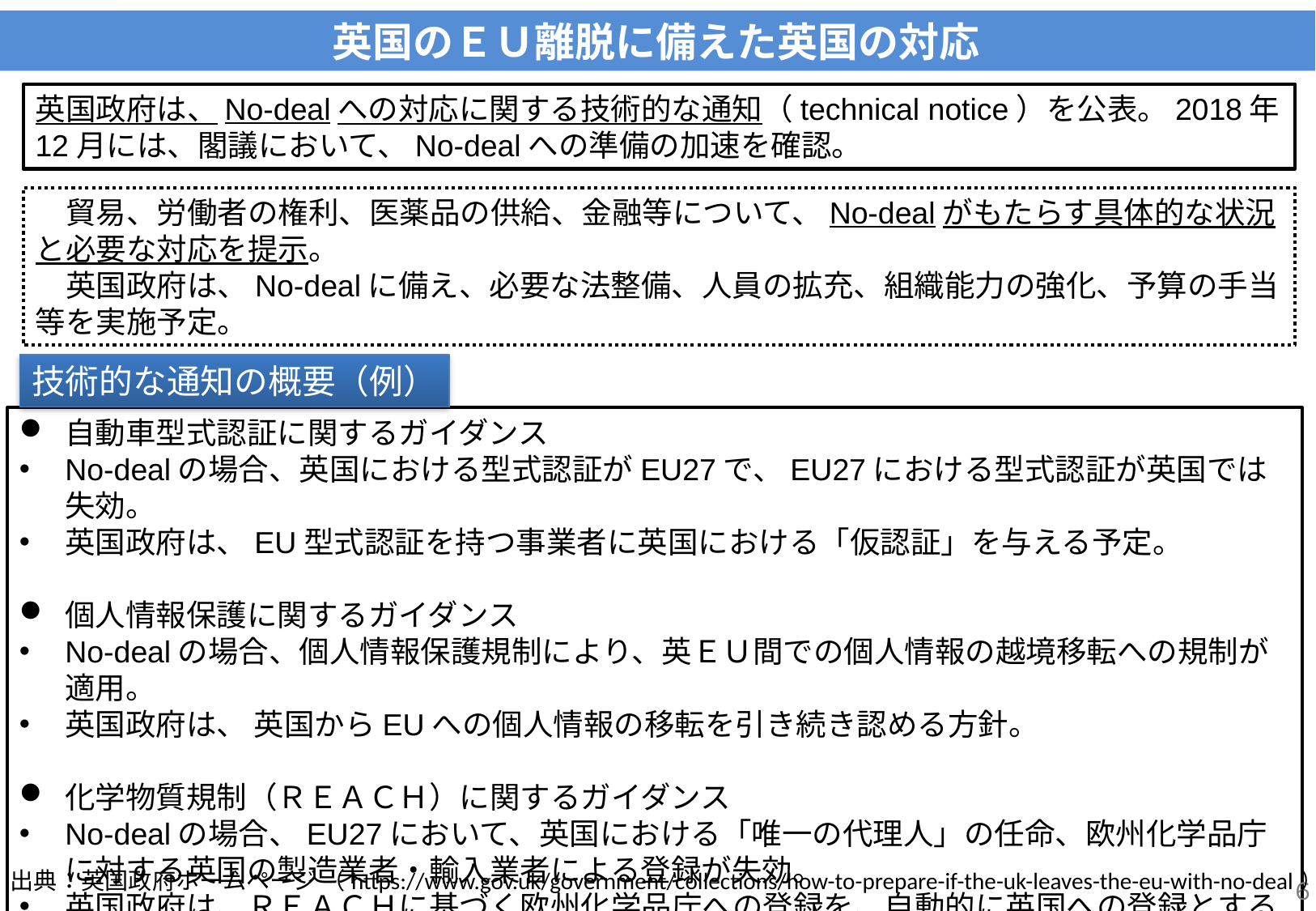

英国のＥＵ離脱に備えた英国の対応
英国政府は、No-dealへの対応に関する技術的な通知（technical notice）を公表。2018年12月には、閣議において、No-dealへの準備の加速を確認。
　貿易、労働者の権利、医薬品の供給、金融等について、No-dealがもたらす具体的な状況と必要な対応を提示。
　英国政府は、No-dealに備え、必要な法整備、人員の拡充、組織能力の強化、予算の手当等を実施予定。
技術的な通知の概要（例）
自動車型式認証に関するガイダンス
No-dealの場合、英国における型式認証がEU27で、EU27における型式認証が英国では失効。
英国政府は、EU型式認証を持つ事業者に英国における「仮認証」を与える予定。

個人情報保護に関するガイダンス
No-dealの場合、個人情報保護規制により、英ＥＵ間での個人情報の越境移転への規制が適用。
英国政府は、 英国からEUへの個人情報の移転を引き続き認める方針。

化学物質規制（ＲＥＡＣＨ）に関するガイダンス
No-dealの場合、EU27において、英国における「唯一の代理人」の任命、欧州化学品庁に対する英国の製造業者・輸入業者による登録が失効。
英国政府は、ＲＥＡＣＨに基づく欧州化学品庁への登録を、自動的に英国への登録とする方針。
出典：英国政府ホームページ （https://www.gov.uk/government/collections/how-to-prepare-if-the-uk-leaves-the-eu-with-no-deal）
６